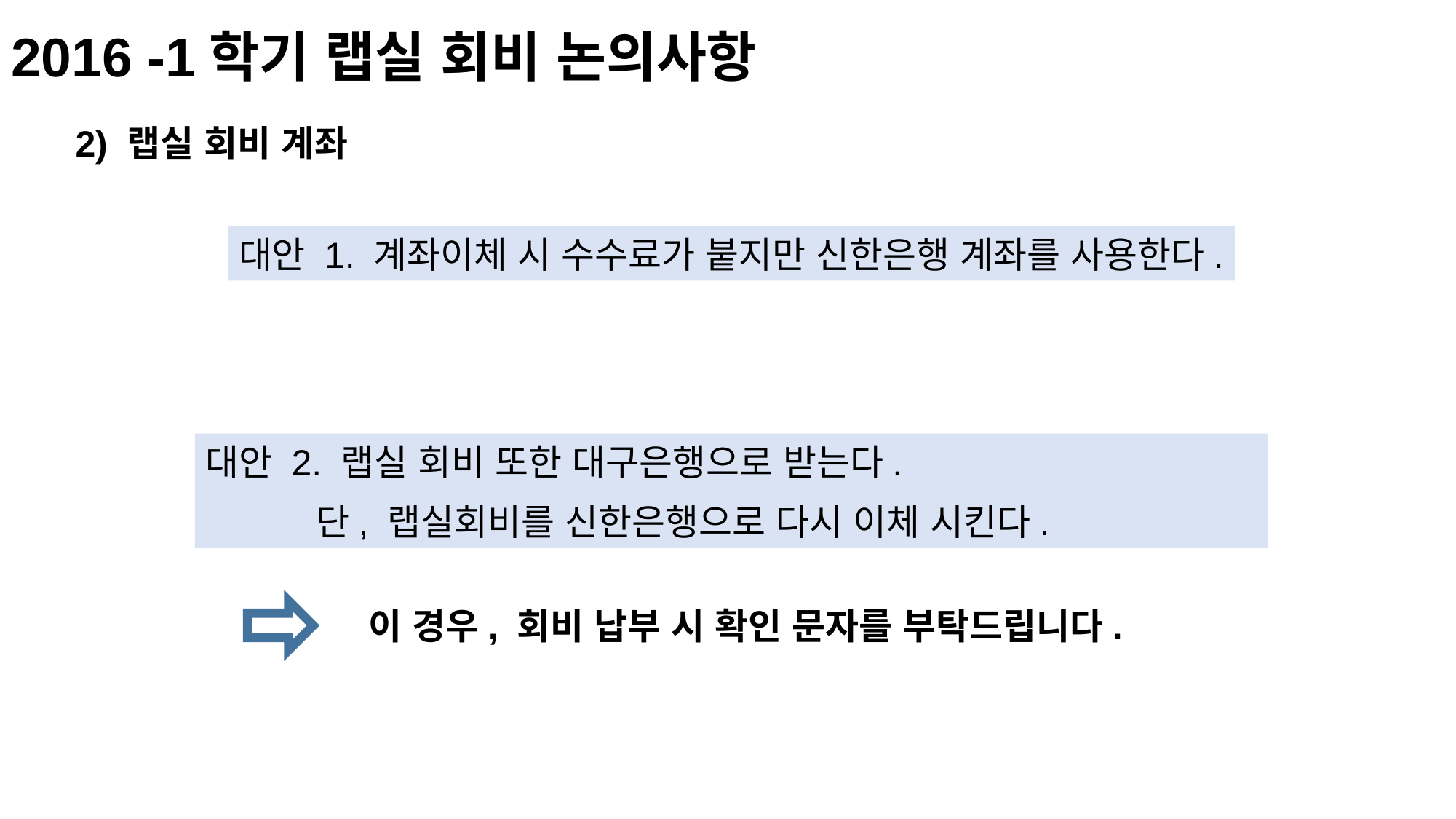

# 2016 -1학기 랩실 회비 논의사항
2) 랩실 회비 계좌
대안 1. 계좌이체 시 수수료가 붙지만 신한은행 계좌를 사용한다.
대안 2. 랩실 회비 또한 대구은행으로 받는다.

          단, 랩실회비를 신한은행으로 다시 이체 시킨다.
이 경우, 회비 납부 시 확인 문자를 부탁드립니다.